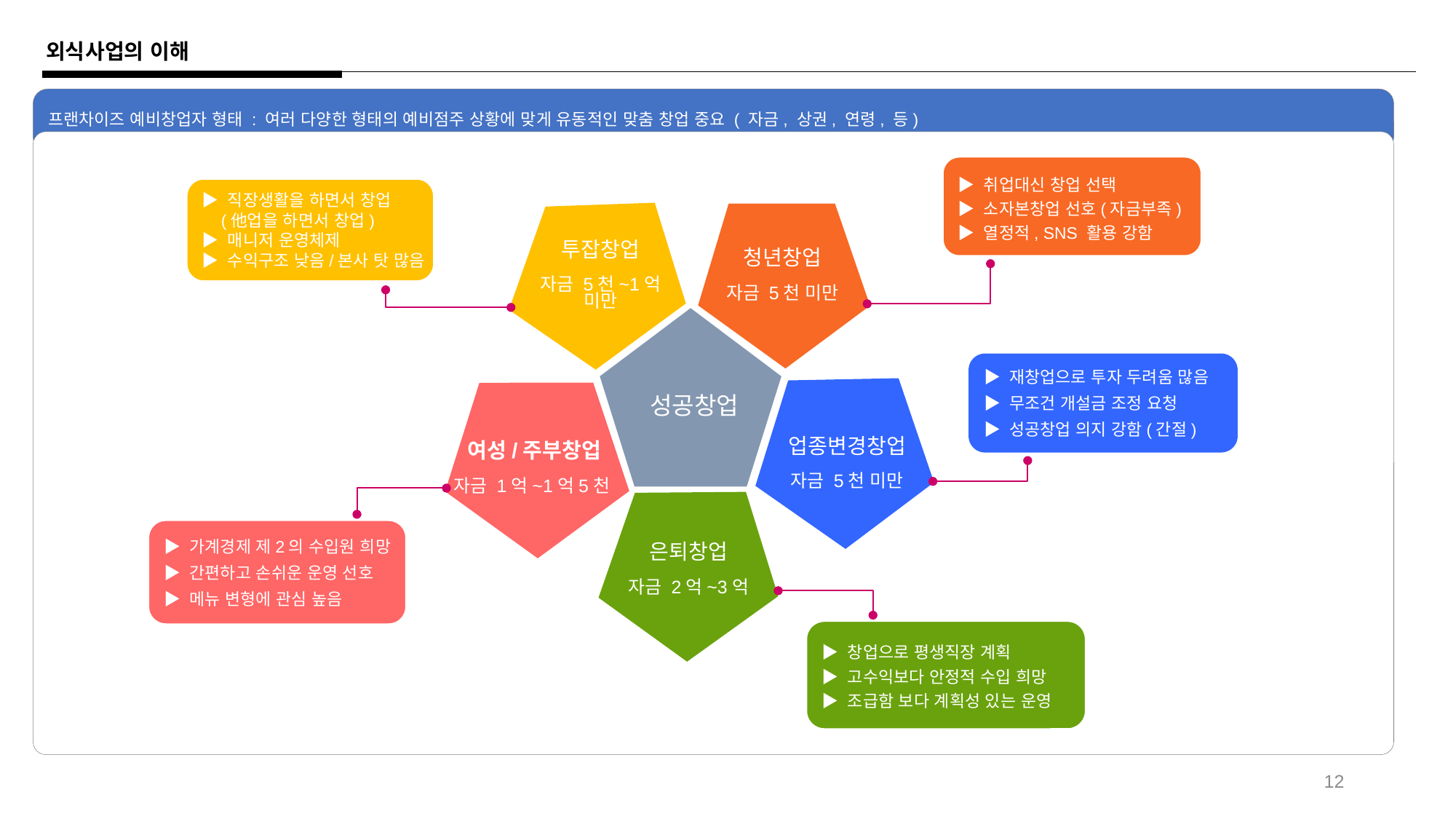

외식사업의 이해

프랜차이즈 예비창업자 형태 : 여러 다양한 형태의 예비점주 상황에 맞게 유동적인 맞춤 창업 중요 ( 자금, 상권, 연령, 등)

▶ 취업대신 창업 선택
▶ 소자본창업 선호(자금부족)
▶ 열정적, SNS 활용 강함
▶ 직장생활을 하면서 창업
    (他업을 하면서 창업)
▶ 매니저 운영체제
▶ 수익구조 낮음/본사 탓 많음

청년창업

자금 5천 미만
투잡창업

자금 5천~1억 미만

▶ 재창업으로 투자 두려움 많음

▶ 무조건 개설금 조정 요청

▶ 성공창업 의지 강함(간절)

성공창업
업종변경창업

자금 5천 미만
여성/주부창업

자금 1억~1억5천

▶ 가계경제 제2의 수입원 희망

▶ 간편하고 손쉬운 운영 선호

▶ 메뉴 변형에 관심 높음
은퇴창업

자금 2억~3억

▶ 창업으로 평생직장 계획
▶ 고수익보다 안정적 수입 희망
▶ 조급함 보다 계획성 있는 운영

12